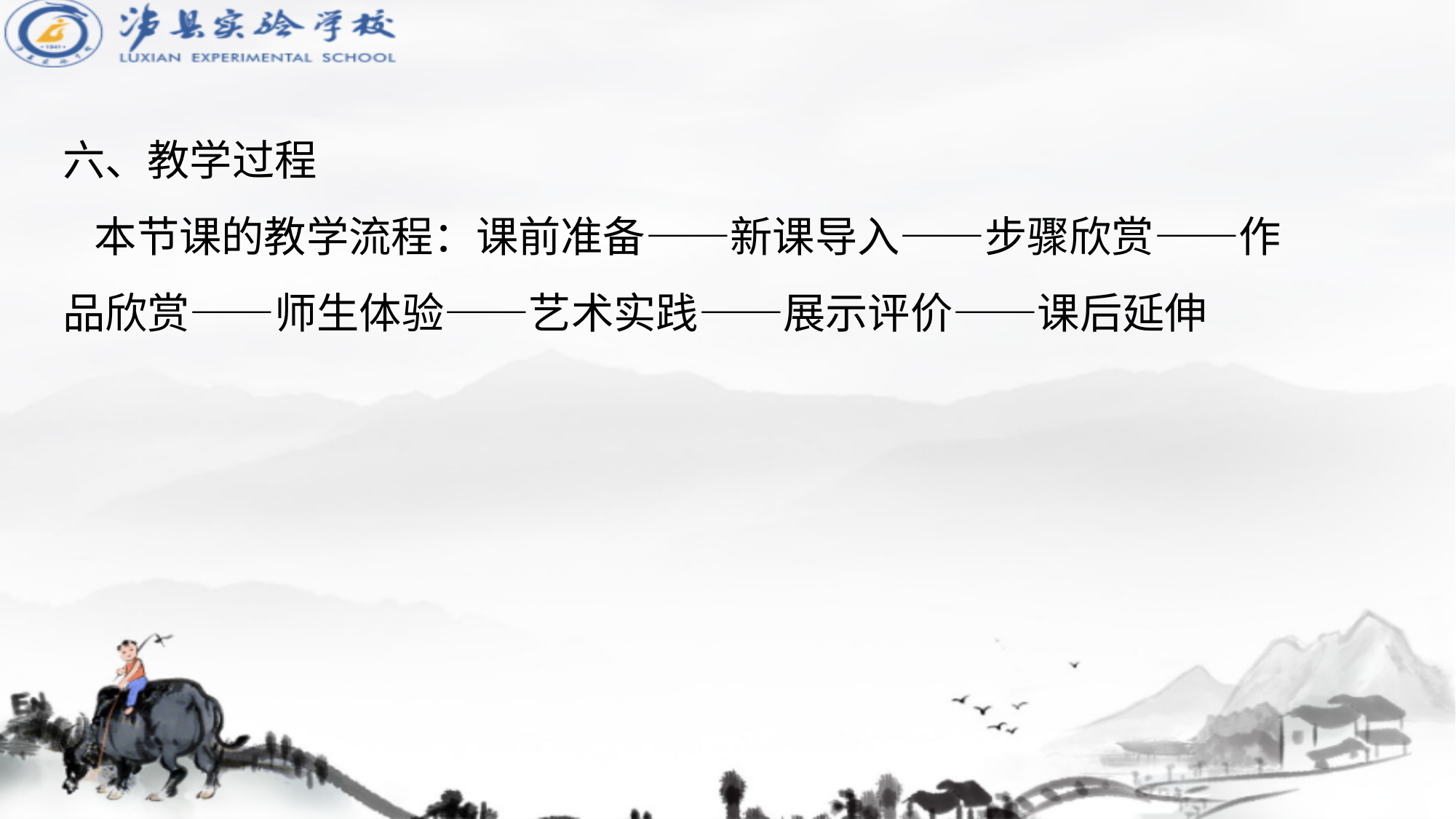

六、教学过程本节课的教学流程：课前准备——新课导入——步骤欣赏——作品欣赏——师生体验——艺术实践——展示评价——课后延伸